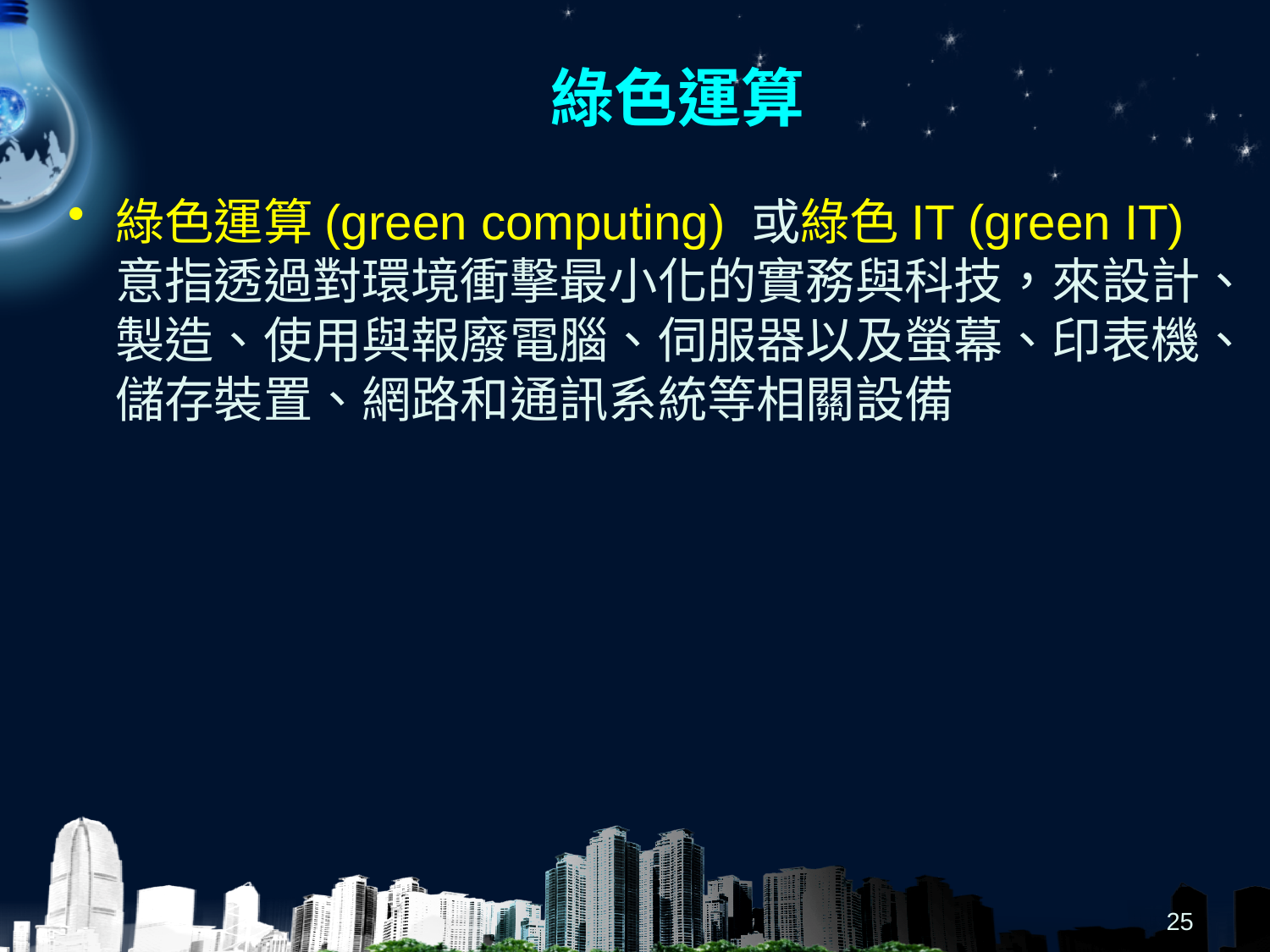

# 綠色運算
綠色運算(green computing) 或綠色IT (green IT) 意指透過對環境衝擊最小化的實務與科技，來設計、製造、使用與報廢電腦、伺服器以及螢幕、印表機、儲存裝置、網路和通訊系統等相關設備
25